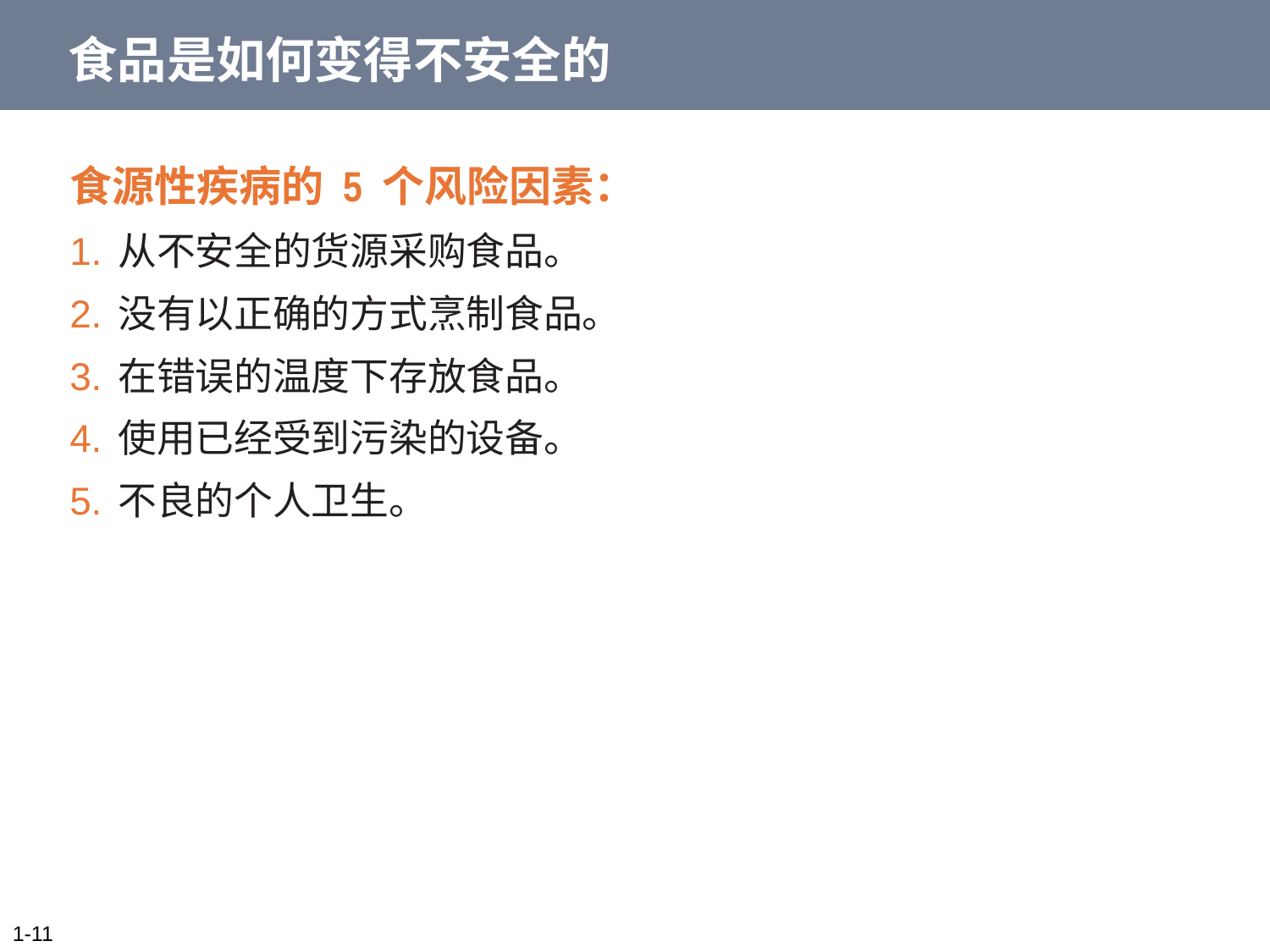

# 食品是如何变得不安全的
食源性疾病的 5 个风险因素：
从不安全的货源采购食品。
没有以正确的方式烹制食品。
在错误的温度下存放食品。
使用已经受到污染的设备。
不良的个人卫生。

1-11